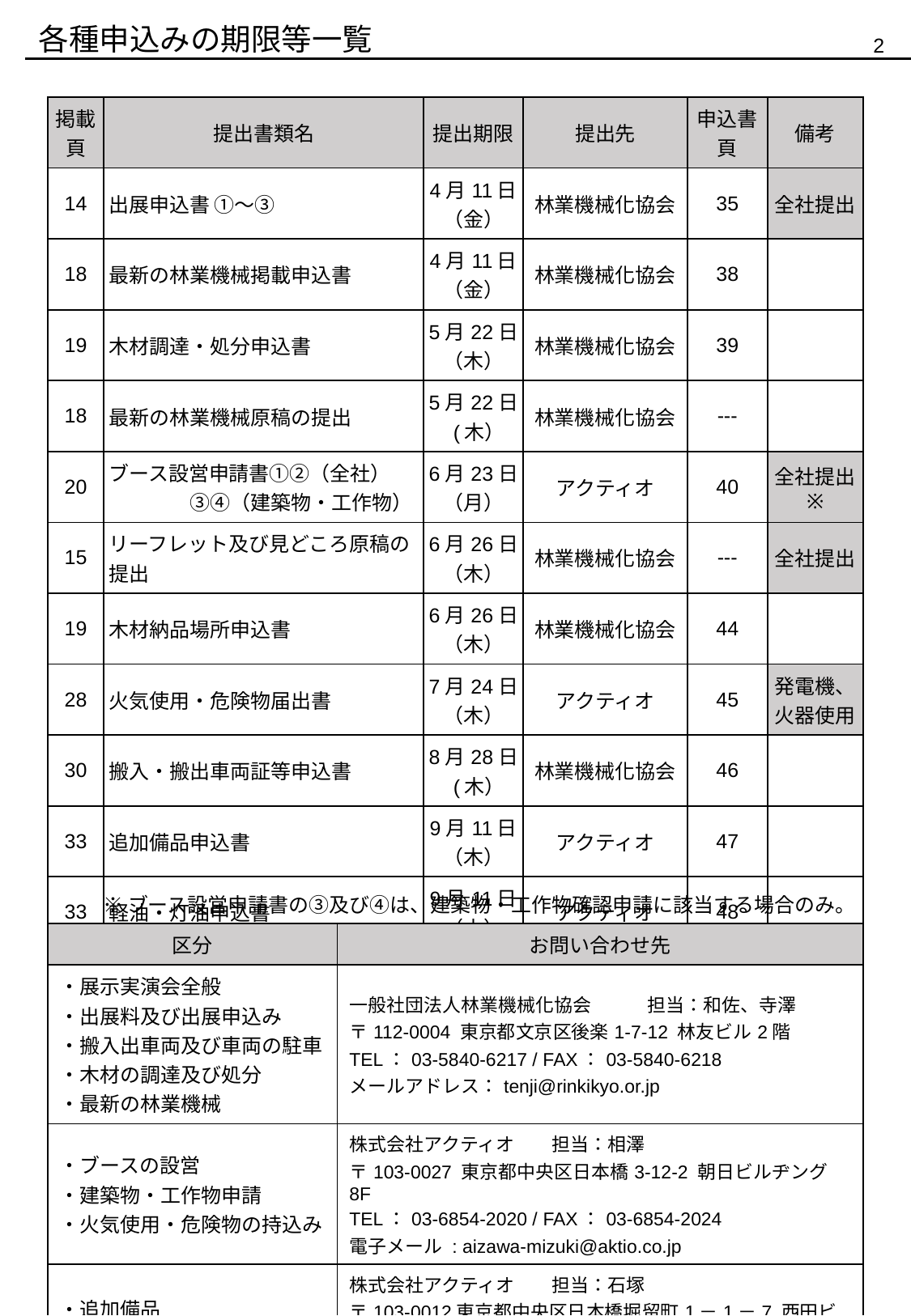

各種申込みの期限等一覧
2
| 掲載頁 | 提出書類名 | 提出期限 | 提出先 | 申込書 頁 | 備考 |
| --- | --- | --- | --- | --- | --- |
| 14 | 出展申込書 ①～③ | 4月11日（金） | 林業機械化協会 | 35 | 全社提出 |
| 18 | 最新の林業機械掲載申込書 | 4月11日（金） | 林業機械化協会 | 38 |  |
| 19 | 木材調達・処分申込書 | 5月22日（木） | 林業機械化協会 | 39 |  |
| 18 | 最新の林業機械原稿の提出 | 5月22日 (木） | 林業機械化協会 | --- |  |
| 20 | ブース設営申請書①②（全社） 　　　　③④（建築物・工作物） | 6月23日 （月） | アクティオ | 40 | 全社提出 ※ |
| 15 | リーフレット及び見どころ原稿の提出 | 6月26日（木） | 林業機械化協会 | --- | 全社提出 |
| 19 | 木材納品場所申込書 | 6月26日 （木） | 林業機械化協会 | 44 |  |
| 28 | 火気使用・危険物届出書 | 7月24日（木） | アクティオ | 45 | 発電機、火器使用 |
| 30 | 搬入・搬出車両証等申込書 | 8月28日 (木） | 林業機械化協会 | 46 |  |
| 33 | 追加備品申込書 | 9月11日 （木） | アクティオ | 47 |  |
| 33 | 軽油・灯油申込書 | 9月11日（木） | アクティオ | 48 |  |
| 34 | 弁当注文書 | 9月18日（木） | アクティオ | 49 |  |
※ブース設営申請書の③及び④は、建築物・工作物確認申請に該当する場合のみ。
| 区分 | お問い合わせ先 |
| --- | --- |
| ・展示実演会全般 ・出展料及び出展申込み ・搬入出車両及び車両の駐車 ・木材の調達及び処分 ・最新の林業機械 | 一般社団法人林業機械化協会　　　担当：和佐、寺澤 〒112-0004 東京都文京区後楽1-7-12 林友ビル2階 TEL：03-5840-6217 / FAX：03-5840-6218 メールアドレス：tenji@rinkikyo.or.jp |
| ・ブースの設営 ・建築物・工作物申請 ・火気使用・危険物の持込み | 株式会社アクティオ　　担当：相澤 〒103-0027 東京都中央区日本橋3-12-2 朝日ビルヂング8F TEL：03-6854-2020 / FAX：03-6854-2024 電子メール : aizawa-mizuki@aktio.co.jp |
| ・追加備品 ・軽油灯油 ・弁当の注文 | 株式会社アクティオ　　担当：石塚 〒103-0012東京都中央区日本橋堀留町1－1－7 西田ビル4F TEL：03-6262-7435 / FAX：03-6262-7436 電子メール: ringyoten-support@jei-m.com |